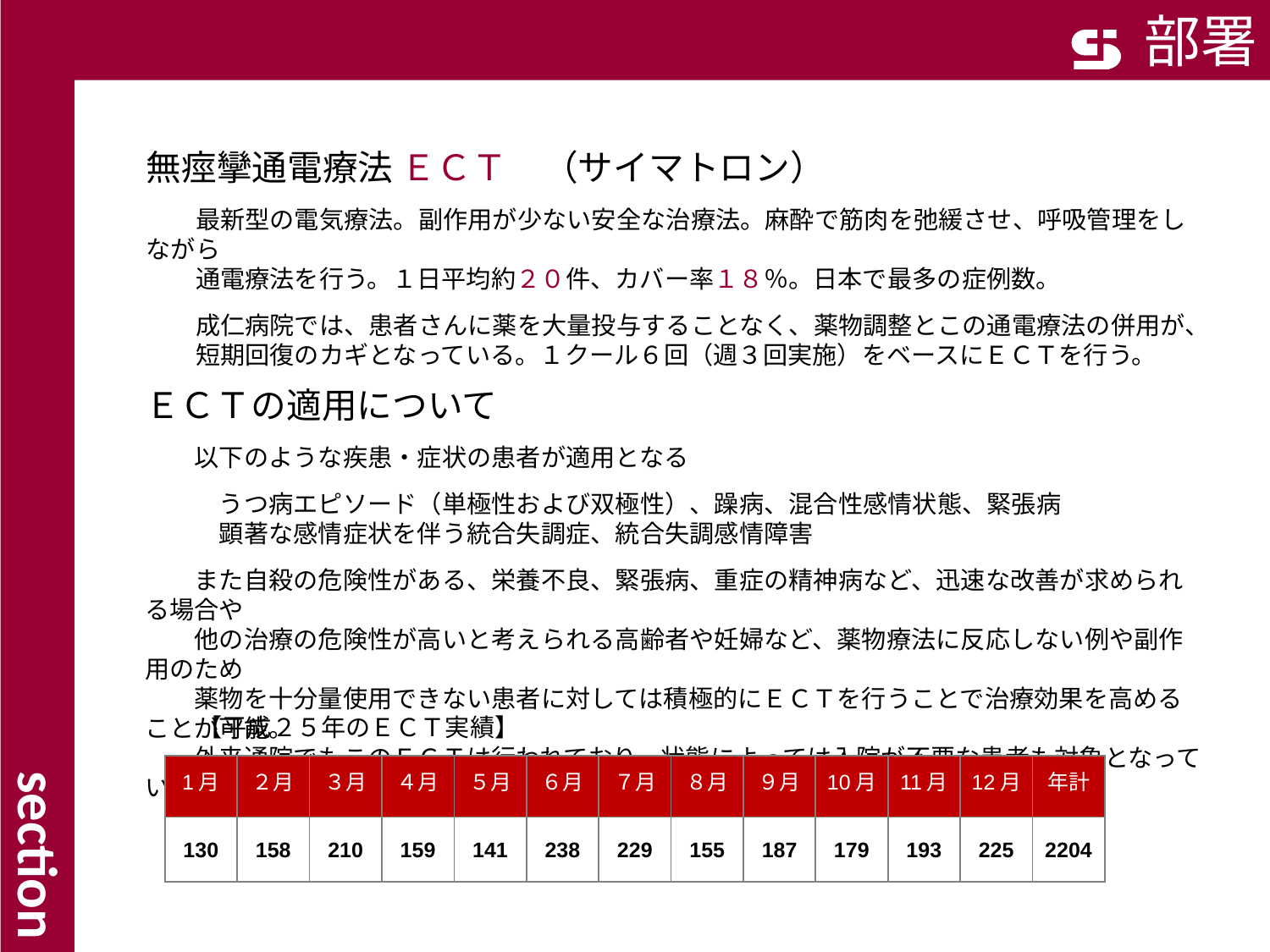

部署

無痙攣通電療法 ＥＣＴ　（サイマトロン）

　　最新型の電気療法。副作用が少ない安全な治療法。麻酔で筋肉を弛緩させ、呼吸管理をしながら
　　通電療法を行う。１日平均約２０件、カバー率１８％。日本で最多の症例数。

　　成仁病院では、患者さんに薬を大量投与することなく、薬物調整とこの通電療法の併用が、
　　短期回復のカギとなっている。１クール６回（週３回実施）をベースにＥＣＴを行う。

ＥＣＴの適用について

　　以下のような疾患・症状の患者が適用となる

　　　うつ病エピソード（単極性および双極性）、躁病、混合性感情状態、緊張病
　　　顕著な感情症状を伴う統合失調症、統合失調感情障害

　　また自殺の危険性がある、栄養不良、緊張病、重症の精神病など、迅速な改善が求められる場合や
　　他の治療の危険性が高いと考えられる高齢者や妊婦など、薬物療法に反応しない例や副作用のため
　　薬物を十分量使用できない患者に対しては積極的にＥＣＴを行うことで治療効果を高めることが可能。
　　外来通院でもこのＥＣＴは行われており、状態によっては入院が不要な患者も対象となっている。
section
【平成２５年のＥＣＴ実績】
| 1月 | ２月 | ３月 | ４月 | ５月 | ６月 | ７月 | ８月 | ９月 | 10月 | 11月 | 12月 | 年計 |
| --- | --- | --- | --- | --- | --- | --- | --- | --- | --- | --- | --- | --- |
| 130 | 158 | 210 | 159 | 141 | 238 | 229 | 155 | 187 | 179 | 193 | 225 | 2204 |